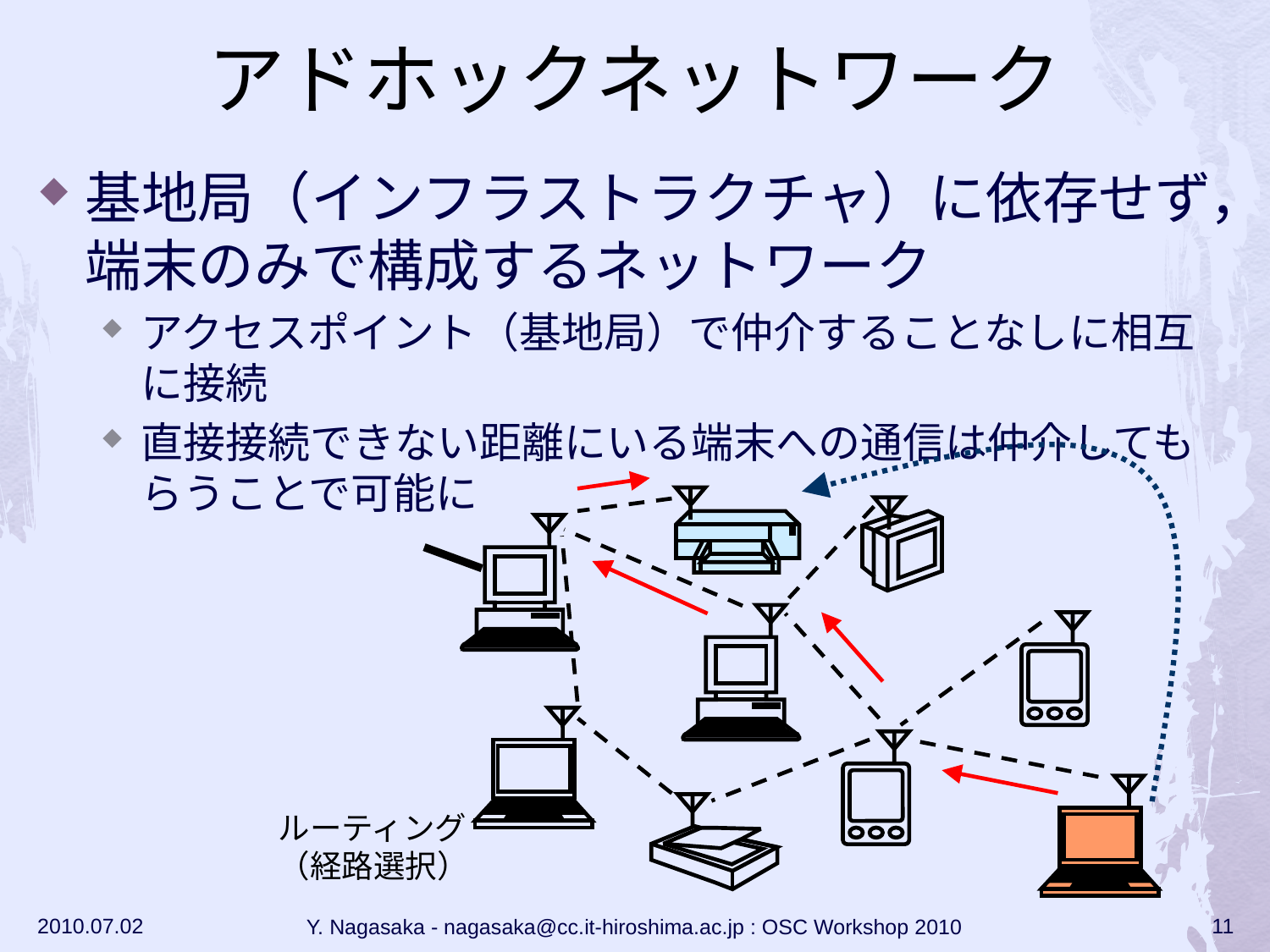

# アドホックネットワーク
基地局（インフラストラクチャ）に依存せず，端末のみで構成するネットワーク
アクセスポイント（基地局）で仲介することなしに相互に接続
直接接続できない距離にいる端末への通信は仲介してもらうことで可能に

ルーティング
（経路選択）

2010.07.02
Y. Nagasaka - nagasaka@cc.it-hiroshima.ac.jp : OSC Workshop 2010
11